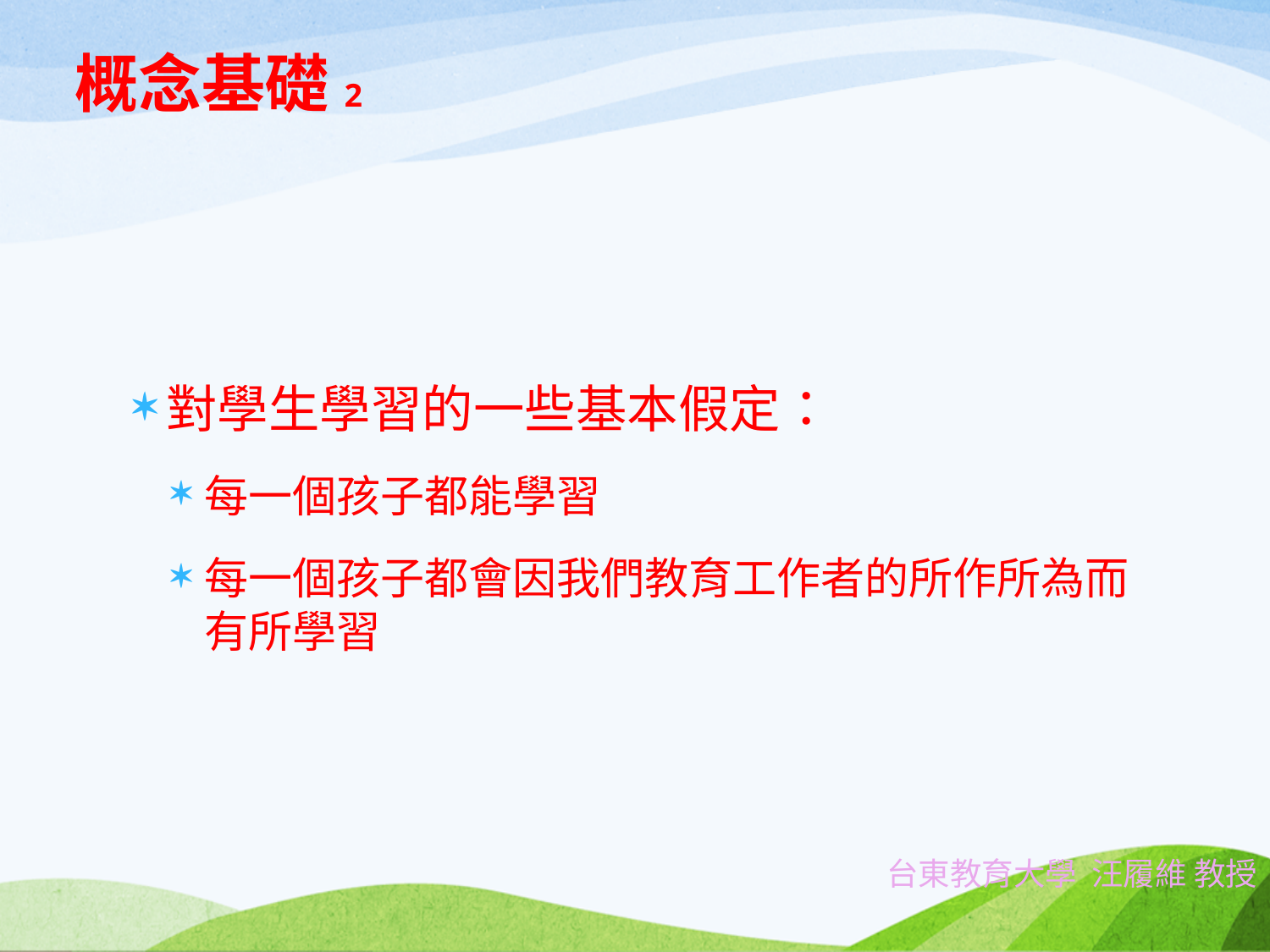

# 概念基礎2
對學生學習的一些基本假定：
每一個孩子都能學習
每一個孩子都會因我們教育工作者的所作所為而有所學習
台東教育大學  汪履維 教授